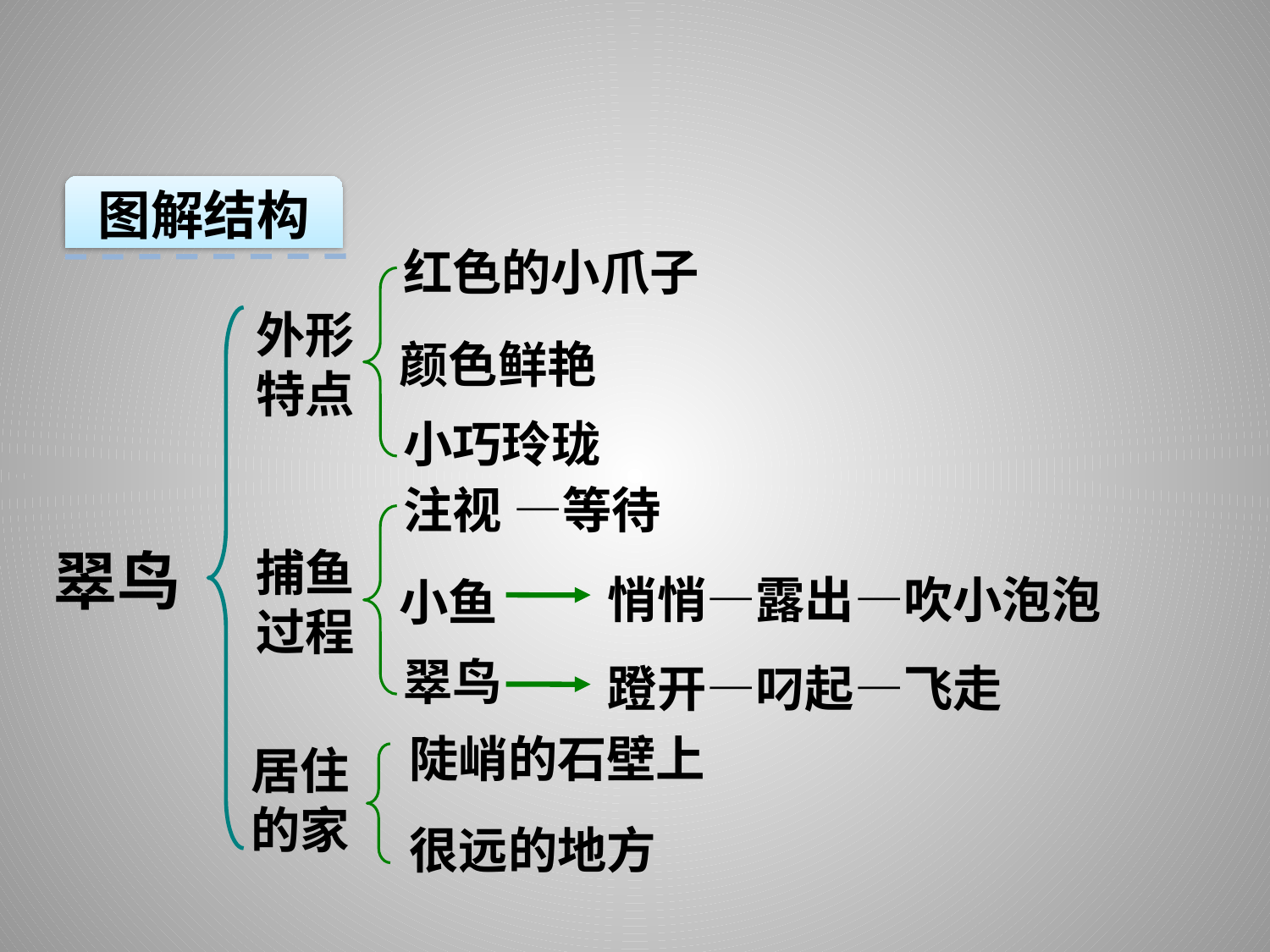

图解结构
红色的小爪子

外形特点

颜色鲜艳
小巧玲珑
注视 —等待

翠鸟
捕鱼过程
悄悄—露出—吹小泡泡
小鱼

翠鸟
蹬开—叼起—飞走

陡峭的石壁上
居住的家

很远的地方